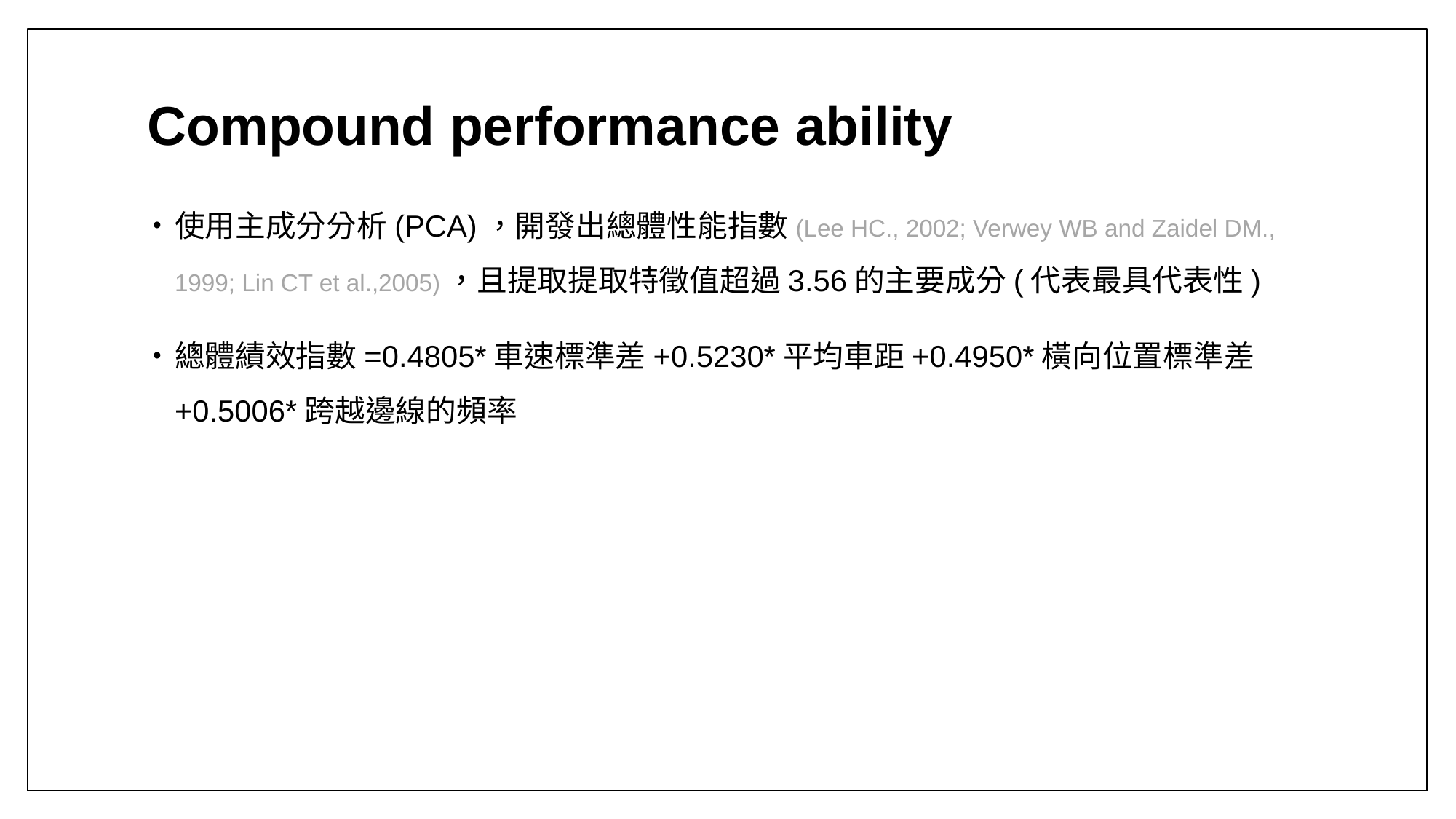

# Compound performance ability
使用主成分分析(PCA)，開發出總體性能指數(Lee HC., 2002; Verwey WB and Zaidel DM., 1999; Lin CT et al.,2005)，且提取提取特徵值超過3.56的主要成分(代表最具代表性)
總體績效指數=0.4805*車速標準差+0.5230*平均車距+0.4950*橫向位置標準差+0.5006*跨越邊線的頻率